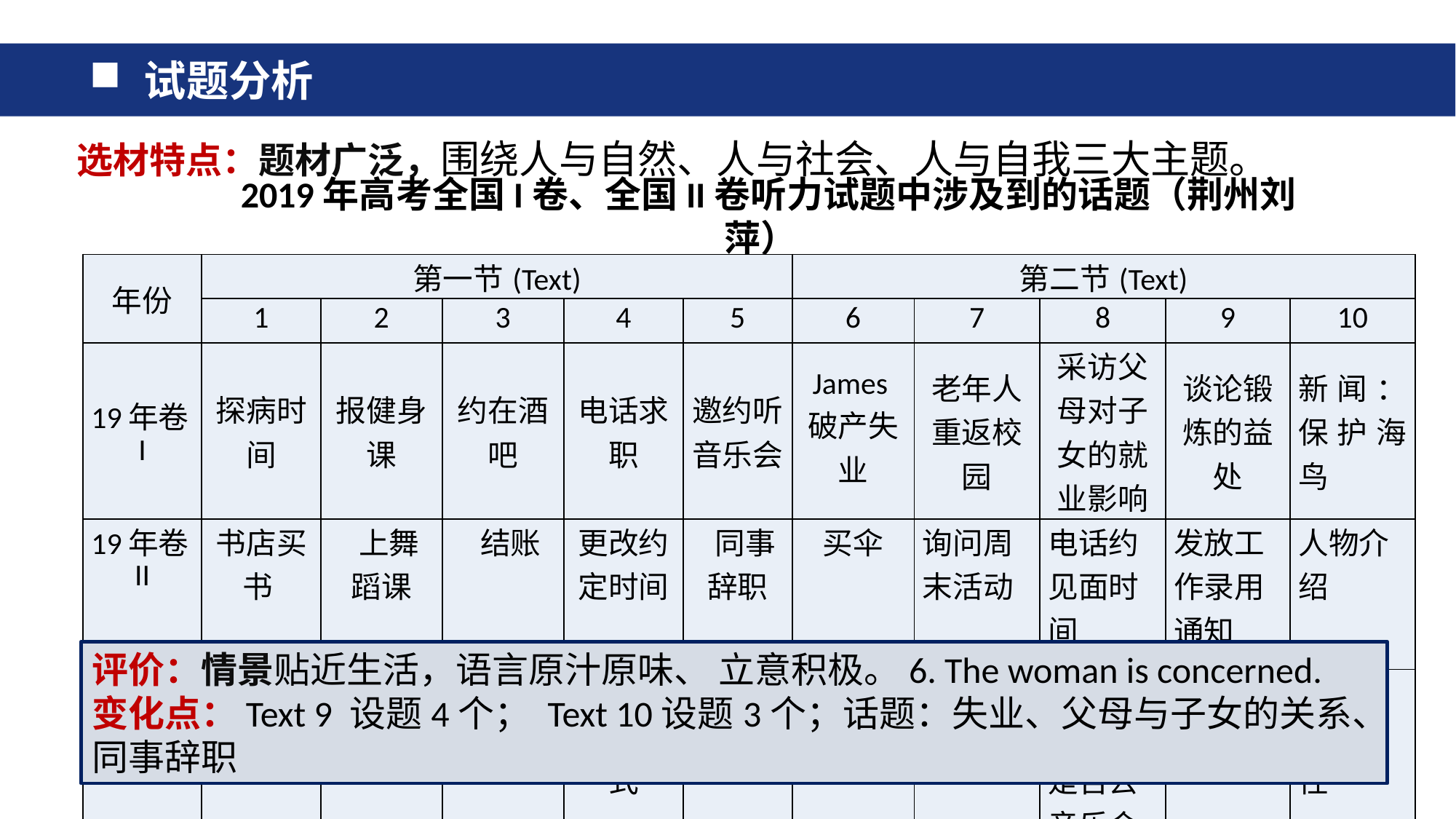

# 试题分析
选材特点：题材广泛，围绕人与自然、人与社会、人与自我三大主题。
2019年高考全国I卷、全国II卷听力试题中涉及到的话题（荆州刘萍）
| 年份 | 第一节(Text) |  |  |  |  | 第二节(Text) |  |  |  |  |
| --- | --- | --- | --- | --- | --- | --- | --- | --- | --- | --- |
|  | 1 | 2 | 3 | 4 | 5 | 6 | 7 | 8 | 9 | 10 |
| 19年卷I | 探病时间 | 报健身课 | 约在酒吧 | 电话求职 | 邀约听音乐会 | James破产失业 | 老年人重返校园 | 采访父母对子女的就业影响 | 谈论锻炼的益处 | 新闻：保护海鸟 |
| 19年卷II | 书店买书 | 上舞蹈课 | 结账 | 更改约定时间 | 同事辞职 | 买伞 | 询问周末活动 | 电话约见面时间 | 发放工作录用通知 | 人物介绍 |
| 18年卷I | 看电视节目 | 买唱片 | 赶火车 | 上下班交通方式 | 生病缺课 | 重返学校 | 介绍宾馆 | 餐厅偶遇谈论是否去音乐会 | 看房租房 | 谈教育的重要性 |
评价：情景贴近生活，语言原汁原味、 立意积极。6. The woman is concerned.
变化点：Text 9 设题4个； Text 10设题3个；话题：失业、父母与子女的关系、同事辞职